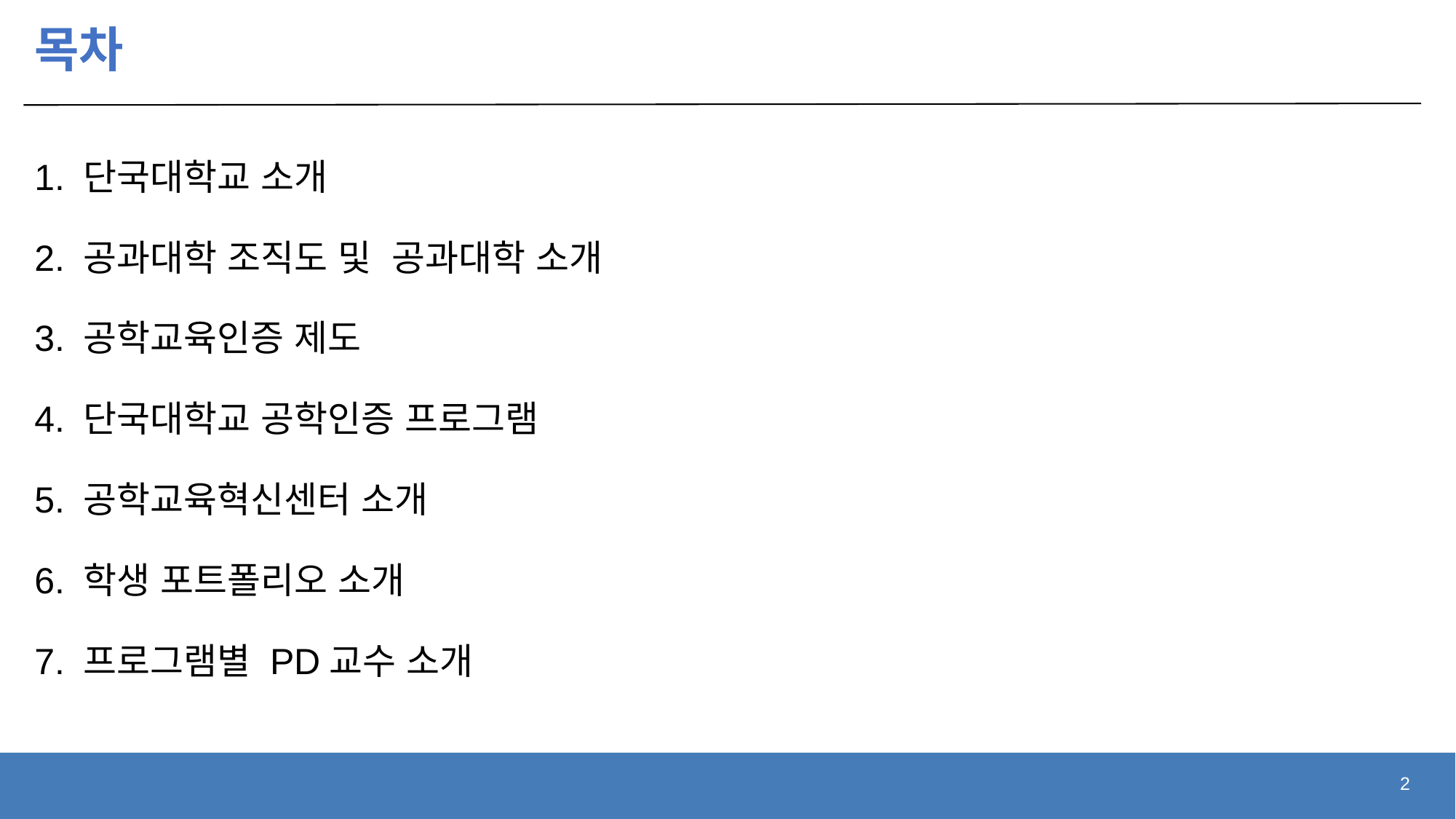

# 목차
1. 단국대학교 소개
2. 공과대학 조직도 및  공과대학 소개
3. 공학교육인증 제도
4. 단국대학교 공학인증 프로그램
5. 공학교육혁신센터 소개
6. 학생 포트폴리오 소개
7. 프로그램별 PD교수 소개
2